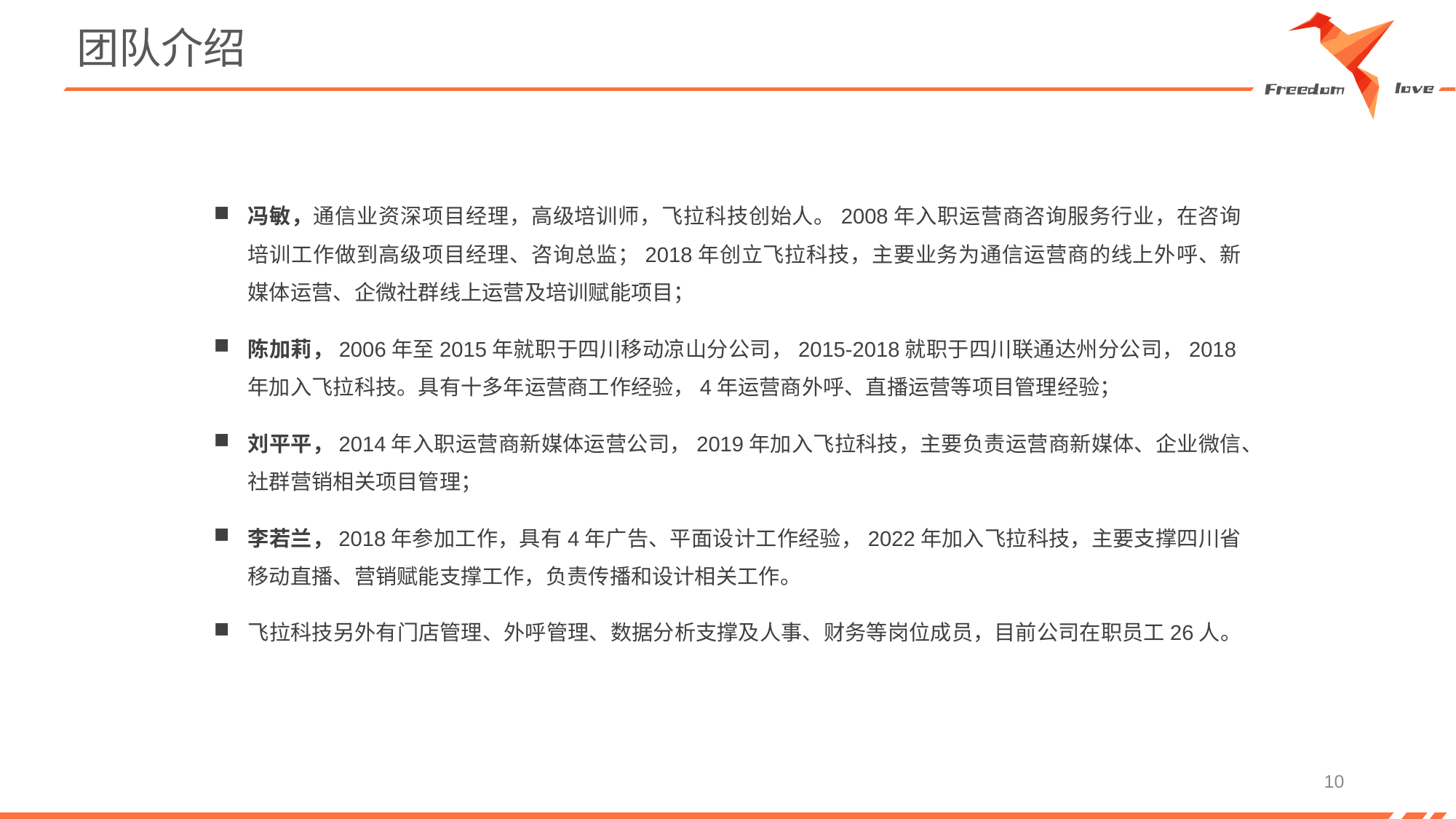

# 团队介绍
冯敏，通信业资深项目经理，高级培训师，飞拉科技创始人。2008年入职运营商咨询服务行业，在咨询培训工作做到高级项目经理、咨询总监；2018年创立飞拉科技，主要业务为通信运营商的线上外呼、新媒体运营、企微社群线上运营及培训赋能项目；
陈加莉，2006年至2015年就职于四川移动凉山分公司，2015-2018就职于四川联通达州分公司，2018年加入飞拉科技。具有十多年运营商工作经验，4年运营商外呼、直播运营等项目管理经验；
刘平平，2014年入职运营商新媒体运营公司，2019年加入飞拉科技，主要负责运营商新媒体、企业微信、社群营销相关项目管理；
李若兰，2018年参加工作，具有4年广告、平面设计工作经验，2022年加入飞拉科技，主要支撑四川省移动直播、营销赋能支撑工作，负责传播和设计相关工作。
飞拉科技另外有门店管理、外呼管理、数据分析支撑及人事、财务等岗位成员，目前公司在职员工26人。
10